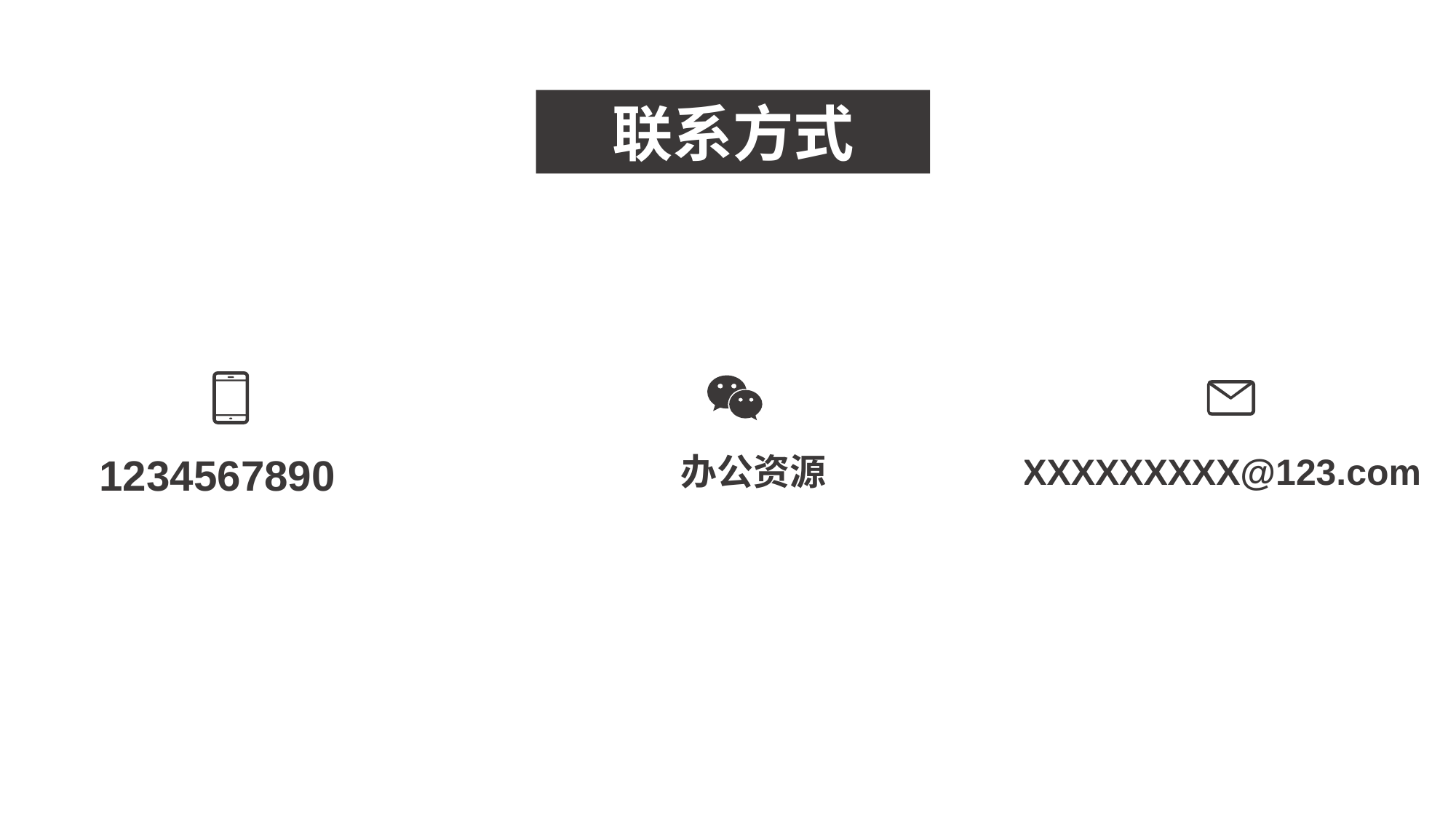

联系方式
DAMEN POWER

唱歌

1234567890
办公资源
XXXXXXXXX@123.com